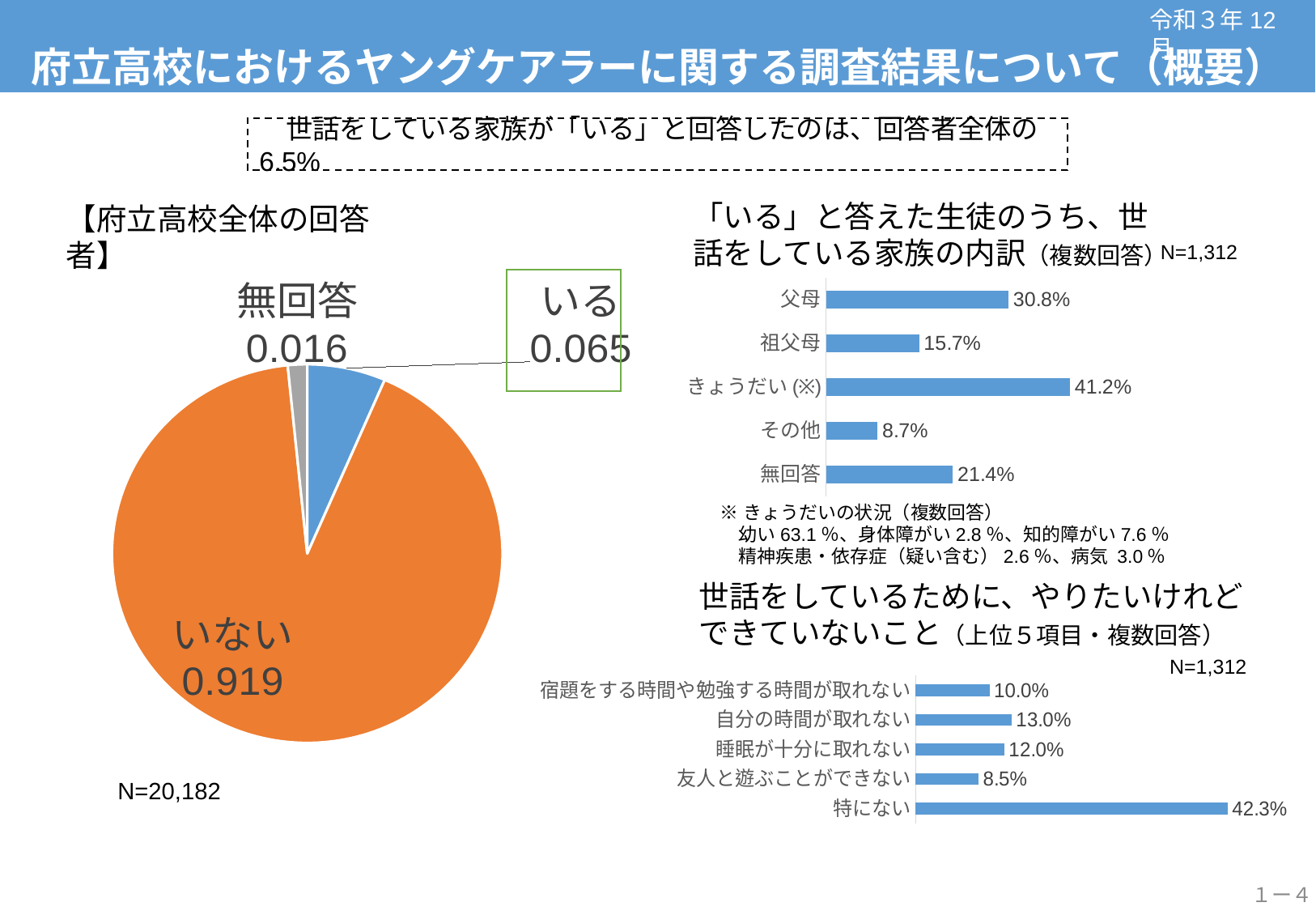

令和３年12月
府立高校におけるヤングケアラーに関する調査結果について（概要）
　世話をしている家族が「いる」と回答したのは、回答者全体の6.5%
「いる」と答えた生徒のうち、世話をしている家族の内訳（複数回答）
【府立高校全体の回答者】

### Chart

| Category | 回答数 |
|---|---|
| いる | 0.065 |
| いない | 0.919 |
| 無回答 | 0.016 |
N=1,312

### Chart

| Category | 系列 1 |
|---|---|
| 無回答 | 0.21417682926829268 |
| その他 | 0.08689024390243902 |
| きょうだい(※) | 0.412 |
| 祖父母 | 0.157 |
| 父母 | 0.308 |
※きょうだいの状況（複数回答）
　幼い63.1％、身体障がい2.8％、知的障がい7.6％
　精神疾患・依存症（疑い含む）2.6％、病気 3.0％
世話をしているために、やりたいけれど
できていないこと（上位５項目・複数回答）
N=1,312

### Chart

| Category | 系列 1 |
|---|---|
| 特にない | 0.423 |
| 友人と遊ぶことができない | 0.085 |
| 睡眠が十分に取れない | 0.12 |
| 自分の時間が取れない | 0.13 |
| 宿題をする時間や勉強する時間が取れない | 0.1 |
N=20,182
１ー４